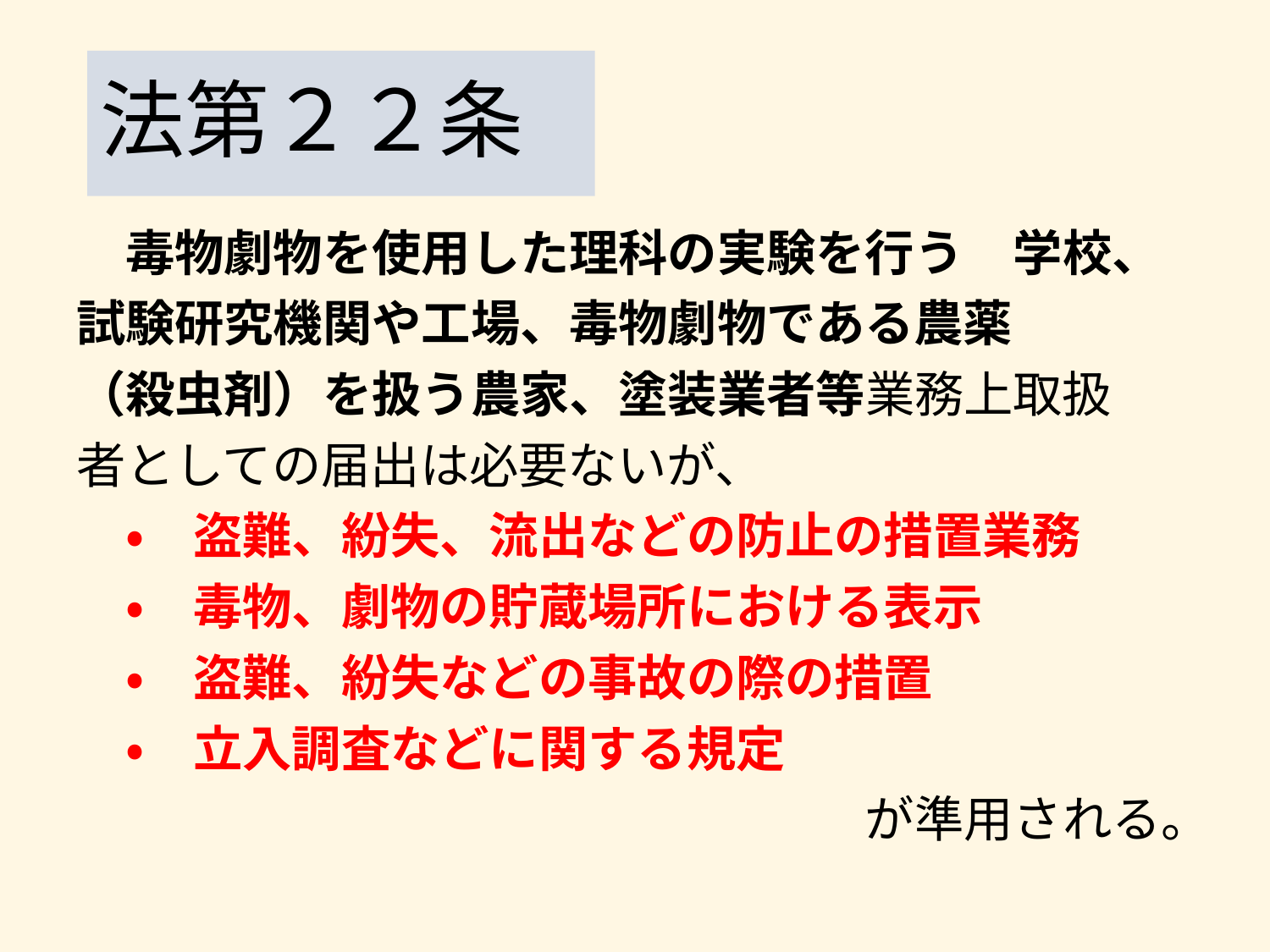

# 法第２２条
　毒物劇物を使用した理科の実験を行う　学校、
試験研究機関や工場、毒物劇物である農薬
（殺虫剤）を扱う農家、塗装業者等業務上取扱
者としての届出は必要ないが、
　・　盗難、紛失、流出などの防止の措置業務
　・　毒物、劇物の貯蔵場所における表示
　・　盗難、紛失などの事故の際の措置
　・　立入調査などに関する規定
　　　　　　　　　　　　　　　　が準用される。